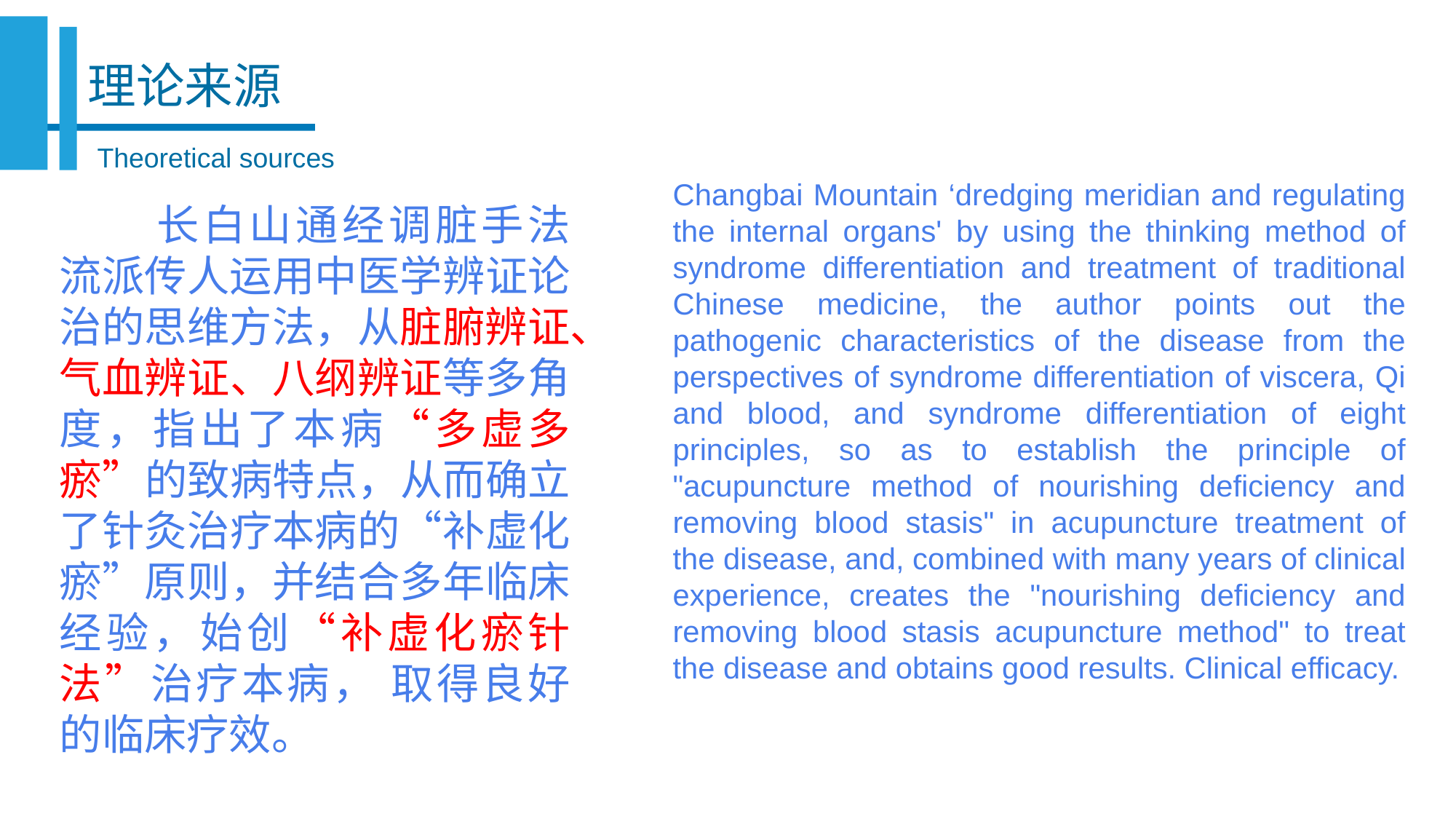

理论来源
Theoretical sources
Changbai Mountain ‘dredging meridian and regulating the internal organs' by using the thinking method of syndrome differentiation and treatment of traditional Chinese medicine, the author points out the pathogenic characteristics of the disease from the perspectives of syndrome differentiation of viscera, Qi and blood, and syndrome differentiation of eight principles, so as to establish the principle of "acupuncture method of nourishing deficiency and removing blood stasis" in acupuncture treatment of the disease, and, combined with many years of clinical experience, creates the "nourishing deficiency and removing blood stasis acupuncture method" to treat the disease and obtains good results. Clinical efficacy.
长白山通经调脏手法流派传人运用中医学辨证论治的思维方法，从脏腑辨证、气血辨证、八纲辨证等多角度，指出了本病“多虚多瘀”的致病特点，从而确立了针灸治疗本病的“补虚化瘀”原则，并结合多年临床经验，始创“补虚化瘀针法”治疗本病， 取得良好的临床疗效。